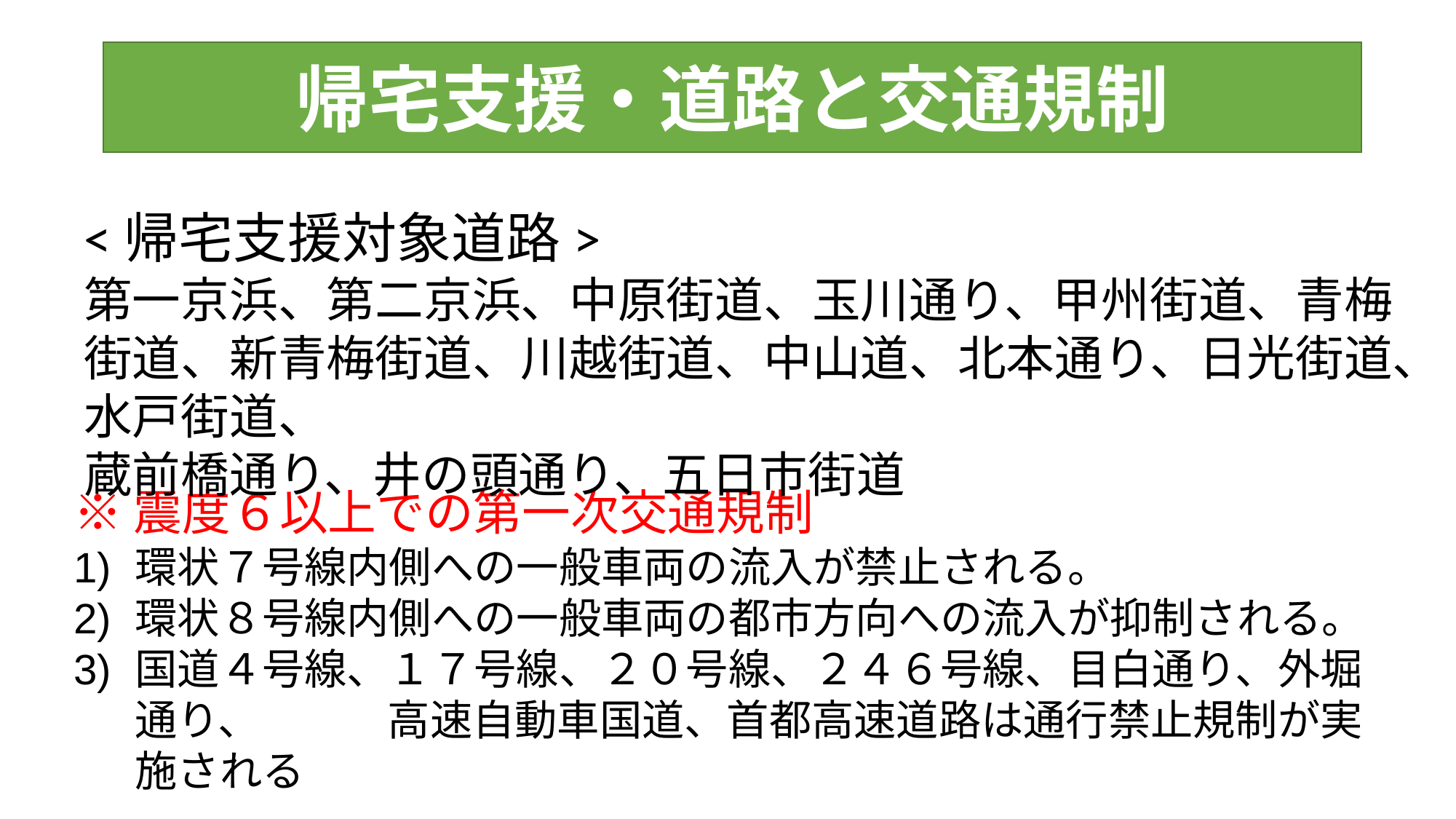

帰宅支援・道路と交通規制
<帰宅支援対象道路>
第一京浜、第二京浜、中原街道、玉川通り、甲州街道、青梅街道、新青梅街道、川越街道、中山道、北本通り、日光街道、水戸街道、
蔵前橋通り、井の頭通り、五日市街道
※震度６以上での第一次交通規制
環状７号線内側への一般車両の流入が禁止される。
環状８号線内側への一般車両の都市方向への流入が抑制される。
国道４号線、１７号線、２０号線、２４６号線、目白通り、外堀通り、　　　高速自動車国道、首都高速道路は通行禁止規制が実施される